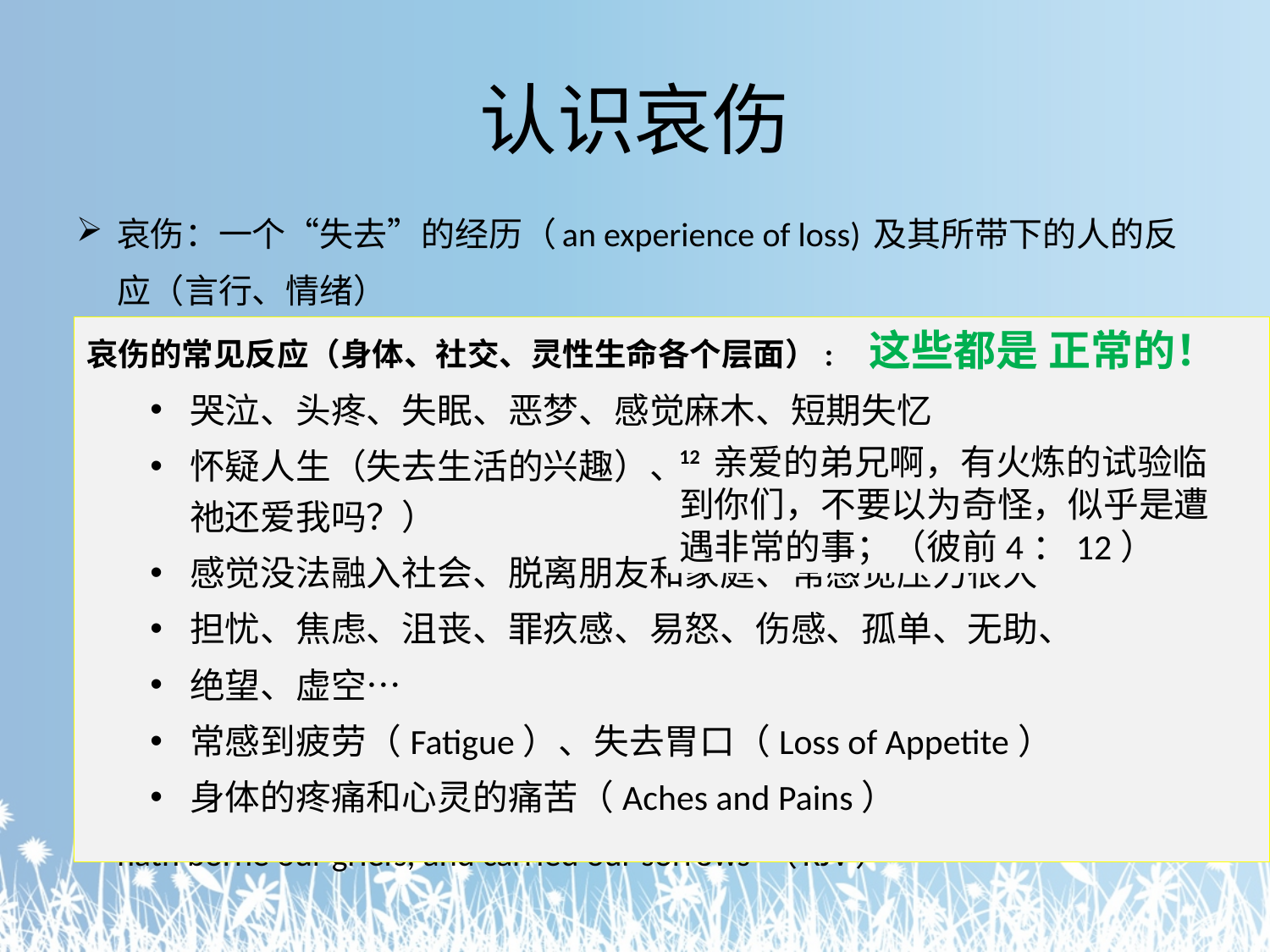

# 认识哀伤
哀伤：一个“失去”的经历（an experience of loss) 及其所带下的人的反应（言行、情绪）
哀伤是每个人都会经历的 （失去生命中重要的人、事、物等， 包括为亲人、为罪、为人的背叛、身体的疾病、所爱之人的悖逆、等等的哀伤）（彼前4：12）
每个人的经历和反应都是不同的（+ secondary loss）
我们的主是“忧伤人子”
他被藐视，被人厌弃，多受痛苦，常经忧患。他被藐视，好像被人掩面不看的一样，我们也不尊重他。（赛53：3）He is despised and rejected of men; a man of sorrows, and acquainted with grief （KJV）
 “祂诚然担当我们的忧患，背负我们的痛苦” （赛53：4）Surely he hath borne our griefs, and carried our sorrows （KJV）
哀伤的常见反应（身体、社交、灵性生命各个层面）:    这些都是 正常的！
哭泣、头疼、失眠、恶梦、感觉麻木、短期失忆
怀疑人生（失去生活的兴趣）、世界（灰暗）、信仰（神是真的吗？祂还爱我吗？）
感觉没法融入社会、脱离朋友和家庭、常感觉压力很大
担忧、焦虑、沮丧、罪疚感、易怒、伤感、孤单、无助、
绝望、虚空…
常感到疲劳（Fatigue）、失去胃口（Loss of Appetite）
身体的疼痛和心灵的痛苦（Aches and Pains）

12 亲爱的弟兄啊，有火炼的试验临到你们，不要以为奇怪，似乎是遭遇非常的事；（彼前4：12）